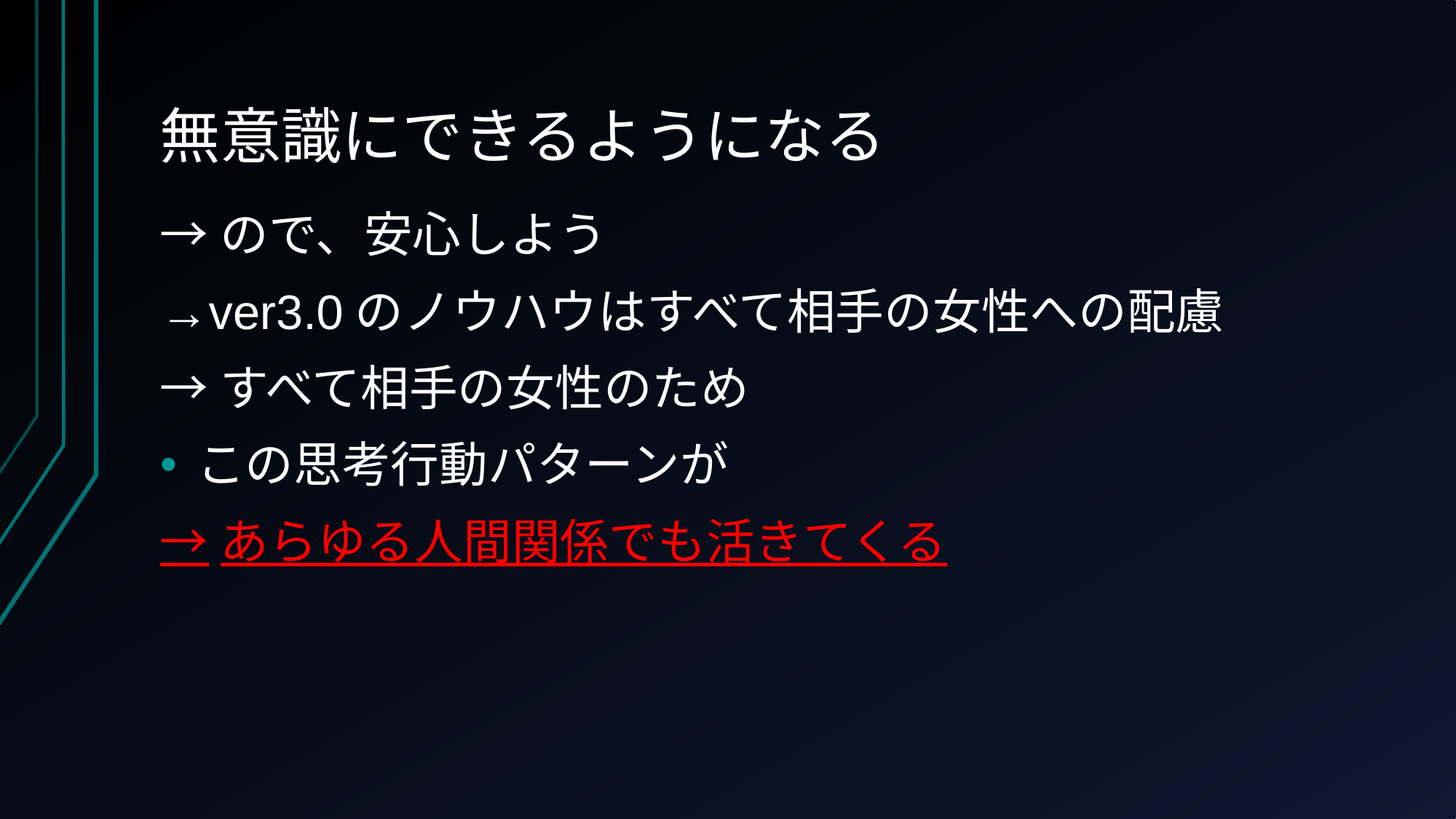

# 無意識にできるようになる
→ので、安心しよう
→ver3.0のノウハウはすべて相手の女性への配慮
→すべて相手の女性のため
この思考行動パターンが
→あらゆる人間関係でも活きてくる